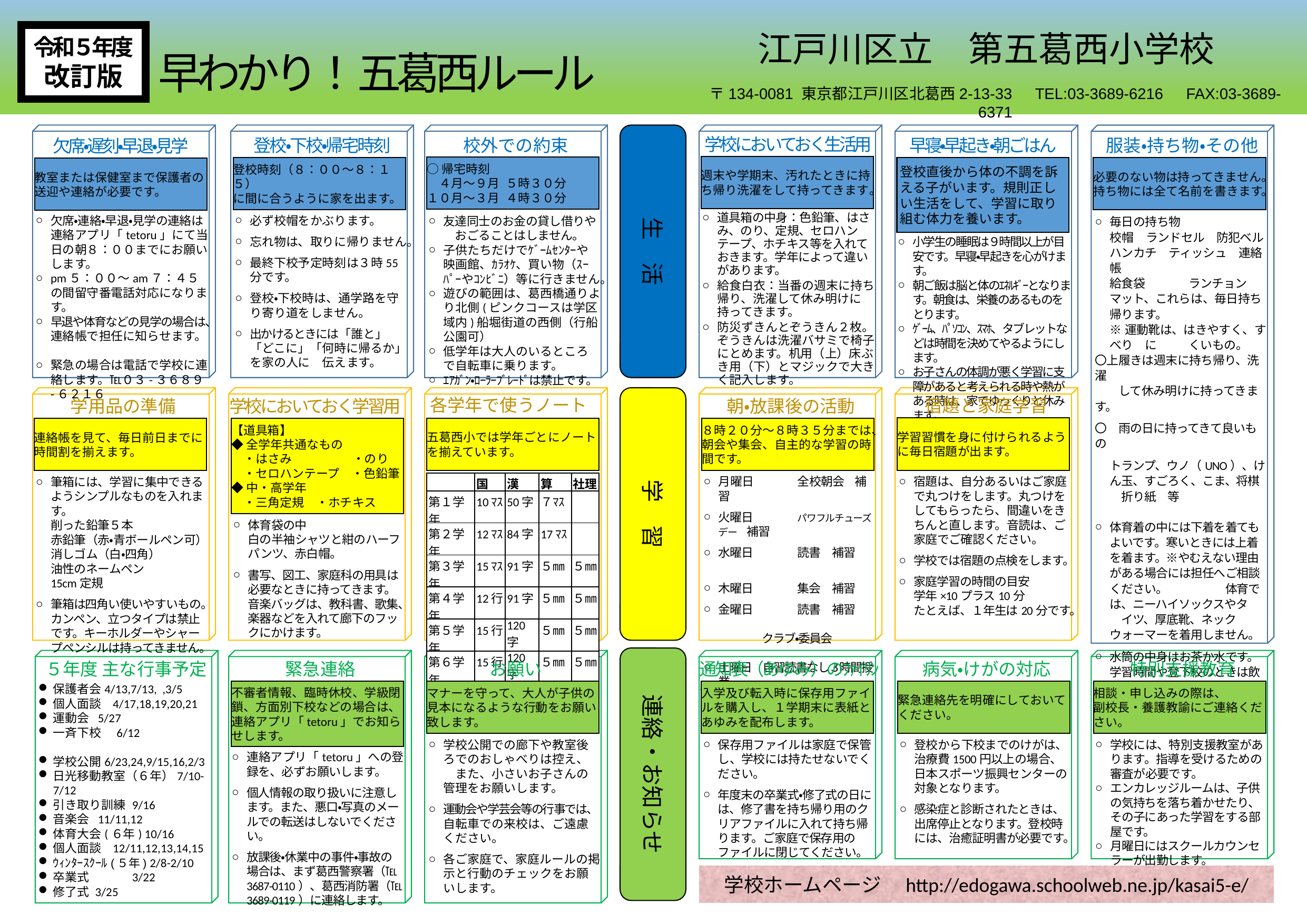

江戸川区立　第五葛西小学校
令和５年度
改訂版
早わかり！ 五葛西ルール
〒134-0081 東京都江戸川区北葛西2-13-33　TEL:03-3689-6216　FAX:03-3689-6371

生　活

学校においておく生活用品
週末や学期末、汚れたときに持ち帰り洗濯をして持ってきます。
道具箱の中身：色鉛筆、はさみ、のり、定規、セロハンテープ、ホチキス等を入れておきます。学年によって違いがあります。
給食白衣：当番の週末に持ち帰り、洗濯して休み明けに持ってきます。
防災ずきんとぞうきん２枚。ぞうきんは洗濯バサミで椅子にとめます。机用（上）床ぶき用（下）とマジックで大きく記入します。
校外での約束
早寝・早起き・朝ごはん
登校直後から体の不調を訴える子がいます。規則正しい生活をして、学習に取り組む体力を養います。
小学生の睡眠は９時間以上が目安です。早寝・早起きを心がけます。
朝ご飯は脳と体のｴﾈﾙｷﾞｰとなります。朝食は、栄養のあるものをとります。
ｹﾞｰﾑ、ﾊﾟｿｺﾝ、ｽﾏﾎ、タブレットなどは時間を決めてやるようにします。
お子さんの体調が悪く学習に支障があると考えられる時や熱がある時は、家でゆっくりと休みます。
登校・下校・帰宅時刻
服装・持ち物・その他
欠席・遅刻・早退・見学
教室または保健室まで保護者の送迎や連絡が必要です。
欠席・連絡・早退・見学の連絡は連絡アプリ「tetoru」にて当日の朝８：００までにお願いします。
pm５：００～am７：４５の間留守番電話対応になります。
早退や体育などの見学の場合は、連絡帳で担任に知らせます。

緊急の場合は電話で学校に連絡します。℡０３-３６８９-６２１６
○帰宅時刻
　４月～９月	５時３０分
１０月～３月	４時３０分
登校時刻（８：００～８：１５）
に間に合うように家を出ます。
必要のない物は持ってきません。持ち物には全て名前を書きます。
必ず校帽をかぶります。
忘れ物は、取りに帰りません。
最終下校予定時刻は３時55分です。
登校・下校時は、通学路を守り寄り道をしません。
出かけるときには「誰と」「どこに」「何時に帰るか」を家の人に　伝えます。
友達同士のお金の貸し借りや　おごることはしません。
子供たちだけでｹﾞｰﾑｾﾝﾀｰや映画館、ｶﾗｵｹ、買い物（ｽｰﾊﾟｰやｺﾝﾋﾞﾆ）等に行きません。
遊びの範囲は、葛西橋通りより北側(ピンクコースは学区域内)船堀街道の西側（行船公園可）
低学年は大人のいるところで自転車に乗ります。
ｴｱｶﾞﾝ・ﾛｰﾗｰﾌﾞﾚｰﾄﾞは禁止です。
毎日の持ち物
校帽　ランドセル　防犯ベル
ハンカチ　ティッシュ　連絡帳
給食袋	ランチョンマット、これらは、毎日持ち帰ります。
※運動靴は、はきやすく、すべり　に	くいもの。
〇上履きは週末に持ち帰り、洗濯
　　して休み明けに持ってきます。
〇　雨の日に持ってきて良いもの
トランプ、ウノ（UNO）、けん玉、すごろく、こま、将棋　折り紙　等

体育着の中には下着を着てもよいです。寒いときには上着を着ます。※やむえない理由がある場合には担任へご相談ください。　　　　　体育では、ニーハイソックスやタ　　イツ、厚底靴、ネックウォーマーを着用しません。
水筒の中身はお茶か水です。学習時間や登下校のときは飲みません。
お金、携帯電話を学校に持ってきません。

学　習

各学年で使うノート
宿題と家庭学習
朝・放課後の活動
学用品の準備
学校においておく学習用品
学習習慣を身に付けられるように毎日宿題が出ます。
五葛西小では学年ごとにノートを揃えています。
８時２０分～８時３５分までは、朝会や集会、自主的な学習の時間です。
連絡帳を見て、毎日前日までに時間割を揃えます。
【道具箱】
◆全学年共通なもの
　・はさみ　　　　　・のり
　・セロハンテープ　・色鉛筆
◆中・高学年
　・三角定規　・ホチキス
宿題は、自分あるいはご家庭で丸つけをします。丸つけをしてもらったら、間違いをきちんと直します。音読は、ご家庭でご確認ください。
学校では宿題の点検をします。
家庭学習の時間の目安
学年×10プラス10分
たとえば、１年生は20分です。
月曜日	全校朝会    補習
火曜日	パワフルチューズデー　補習
水曜日	読書　補習
木曜日	集会　補習
金曜日	読書　補習
                         クラブ・委員会

土曜日　自習読書なし３時間授業

筆箱には、学習に集中できるようシンプルなものを入れます。
削った鉛筆５本
赤鉛筆（赤・青ボールペン可）
消しゴム（白・四角）
油性のネームペン
15cm定規
筆箱は四角い使いやすいもの。カンペン、立つタイプは禁止です。キーホルダーやシャープペンシルは持ってきません。
|  | 国 | 漢 | 算 | 社理 |
| --- | --- | --- | --- | --- |
| 第１学年 | 10ﾏｽ | 50字 | ７ﾏｽ |  |
| 第２学年 | 12ﾏｽ | 84字 | 17ﾏｽ |  |
| 第３学年 | 15ﾏｽ | 91字 | ５㎜ | ５㎜ |
| 第４学年 | 12行 | 91字 | ５㎜ | ５㎜ |
| 第５学年 | 15行 | 120字 | ５㎜ | ５㎜ |
| 第６学年 | 15行 | 120字 | ５㎜ | ５㎜ |
体育袋の中
白の半袖シャツと紺のハーフパンツ、赤白帽。
書写、図工、家庭科の用具は必要なときに持ってきます。音楽バッグは、教科書、歌集、楽器などを入れて廊下のフックにかけます。
１年生は、２学期からノートを使います。
５mmは５ミリ方眼ノートです。
連絡・お知らせ

５年度 主な行事予定
緊急連絡
お願い
通知表（あゆみ）のﾌｧｲﾘﾝｸﾞ
病気・けがの対応
特別支援教育
保護者会4/13,7/13,  ,3/5
個人面談   4/17,18,19,20,21
運動会  5/27
一斉下校　6/12
学校公開6/23,24,9/15,16,2/3
日光移動教室（６年）7/10-7/12
引き取り訓練	9/16
音楽会  11/11,12
体育大会(６年) 10/16
個人面談   12/11,12,13,14,15
ｳｨﾝﾀｰｽｸｰﾙ(５年) 2/8-2/10
卒業式	3/22
修了式 3/25
不審者情報、臨時休校、学級閉鎖、方面別下校などの場合は、連絡アプリ「tetoru」でお知らせします。
マナーを守って、大人が子供の見本になるような行動をお願い致します。
入学及び転入時に保存用ファイルを購入し、１学期末に表紙とあゆみを配布します。
緊急連絡先を明確にしておいてください。
相談・申し込みの際は、　　　副校長・養護教諭にご連絡ください。
学校公開での廊下や教室後ろでのおしゃべりは控え、　また、小さいお子さんの管理をお願いします。
運動会や学芸会等の行事では、自転車での来校は、ご遠慮ください。
各ご家庭で、家庭ルールの掲示と行動のチェックをお願いします。
保存用ファイルは家庭で保管し、学校には持たせないでください。
年度末の卒業式・修了式の日には、修了書を持ち帰り用のクリアファイルに入れて持ち帰ります。ご家庭で保存用のファイルに閉じてください。
登校から下校までのけがは、治療費1500円以上の場合、日本スポーツ振興センターの対象となります。
感染症と診断されたときは、出席停止となります。登校時には、治癒証明書が必要です。
学校には、特別支援教室があります。指導を受けるための審査が必要です。
エンカレッジルームは、子供の気持ちを落ち着かせたり、その子にあった学習をする部屋です。
月曜日にはスクールカウンセラーが出勤します。
連絡アプリ「tetoru」への登録を、必ずお願いします。
個人情報の取り扱いに注意します。また、悪口・写真のメールでの転送はしないでください。
放課後・休業中の事件・事故の場合は、まず葛西警察署（℡3687-0110）、葛西消防署（℡3689-0119）に連絡します。
学校ホームページ　http://edogawa.schoolweb.ne.jp/kasai5-e/